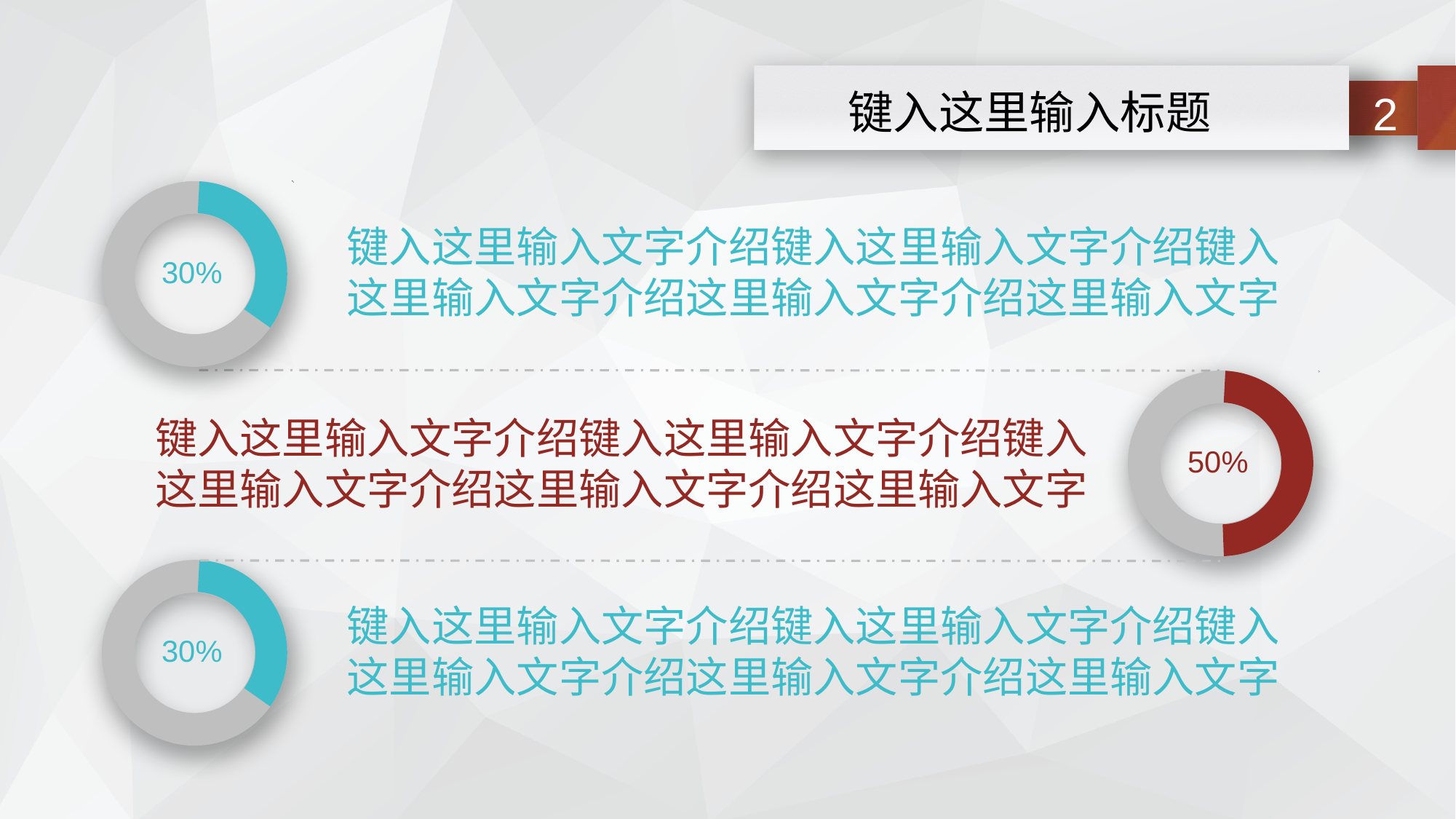

2

键入这里输入标题

30%
键入这里输入文字介绍键入这里输入文字介绍键入这里输入文字介绍这里输入文字介绍这里输入文字

50%
键入这里输入文字介绍键入这里输入文字介绍键入这里输入文字介绍这里输入文字介绍这里输入文字

30%
键入这里输入文字介绍键入这里输入文字介绍键入这里输入文字介绍这里输入文字介绍这里输入文字